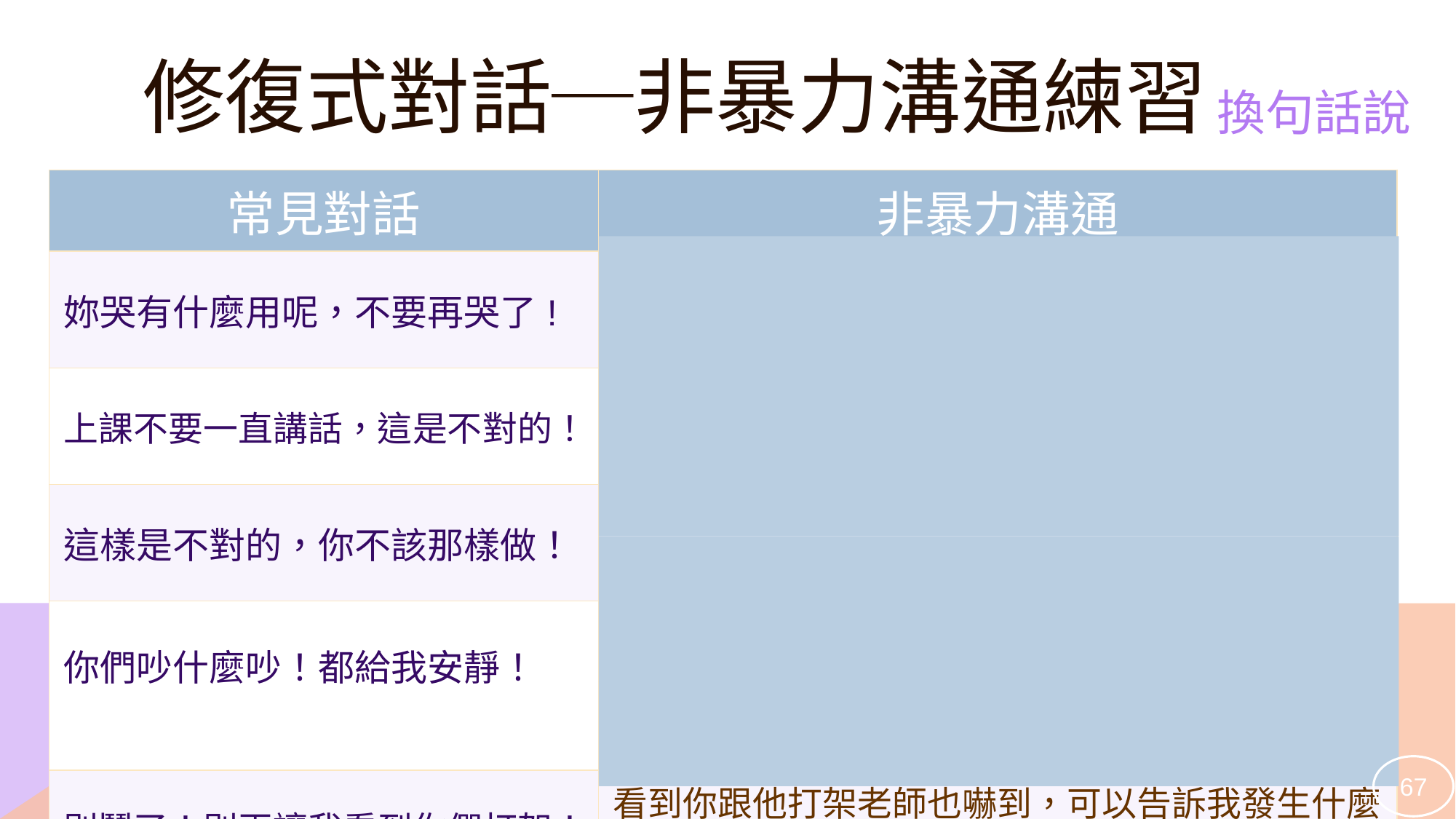

# 修復式對話─非暴力溝通練習
換句話說
| 常見對話 | 非暴力溝通 |
| --- | --- |
| 妳哭有什麼用呢，不要再哭了! | 看到妳哭，老師很擔心， 可以告訴我發生什麼事了嗎? |
| 上課不要一直講話，這是不對的！ | 同學在上課時講話，讓老師感到很挫折， 請問是不是有什麼地方不太懂呢？ |
| 這樣是不對的，你不該那樣做！ | 看到你那樣做，老師很困惑，可以告訴老師你當時的想法嗎? |
| 你們吵什麼吵！都給我安靜！ | 聽到你們說話，老師感到很有壓力， 你們如果能安靜下來，老師就可以輕鬆的分享知識了。 |
| 別鬧了！別再讓我看到你們打架！ | 看到你跟他打架老師也嚇到，可以告訴我發生什麼事了嗎? |

67